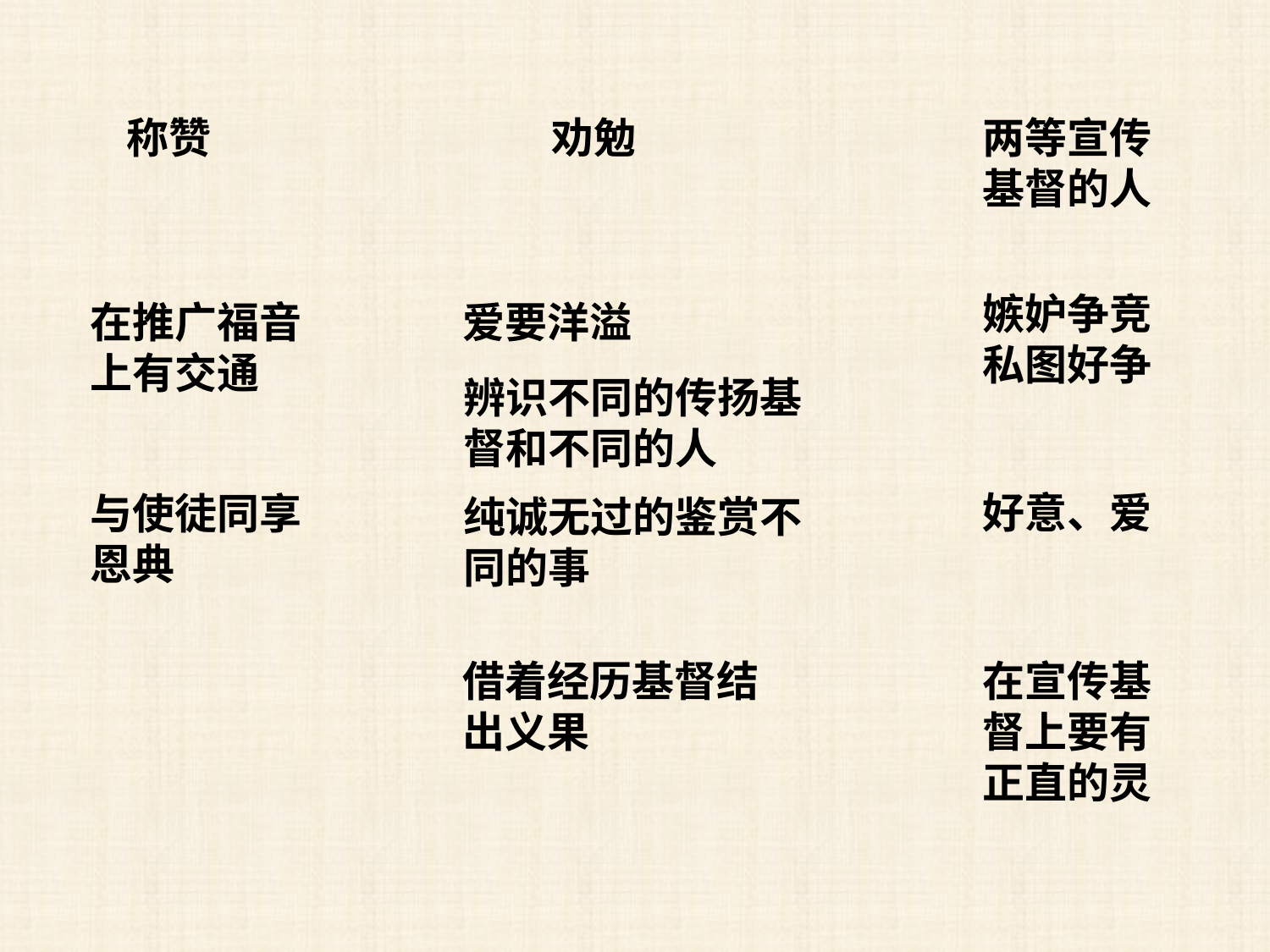

称赞
劝勉
两等宣传基督的人
嫉妒争竞
私图好争
在推广福音上有交通
爱要洋溢
辨识不同的传扬基督和不同的人
好意、爱
与使徒同享恩典
纯诚无过的鉴赏不同的事
借着经历基督结出义果
在宣传基督上要有正直的灵